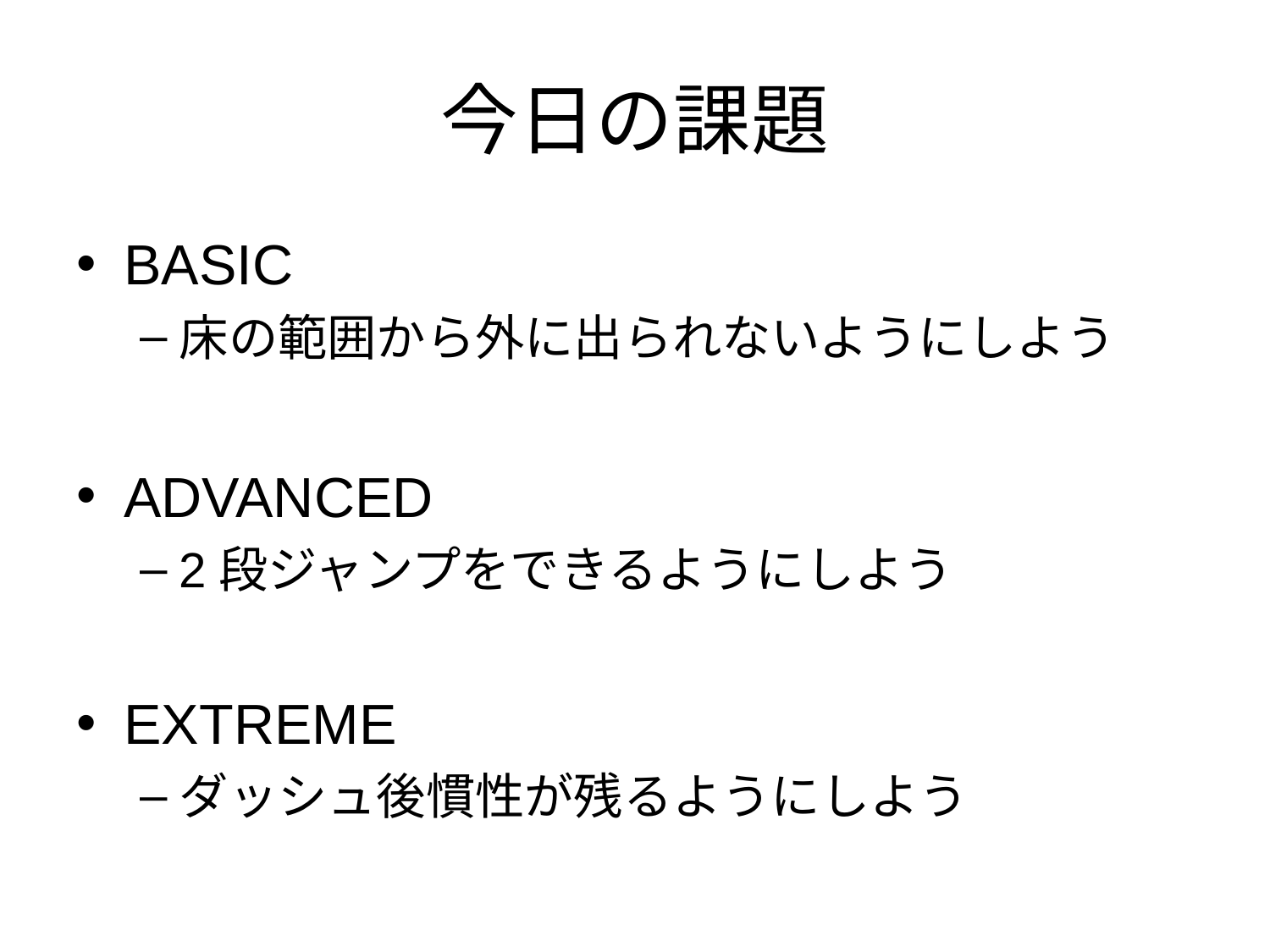

# 今日の課題
BASIC
床の範囲から外に出られないようにしよう

ADVANCED
2段ジャンプをできるようにしよう

EXTREME
ダッシュ後慣性が残るようにしよう